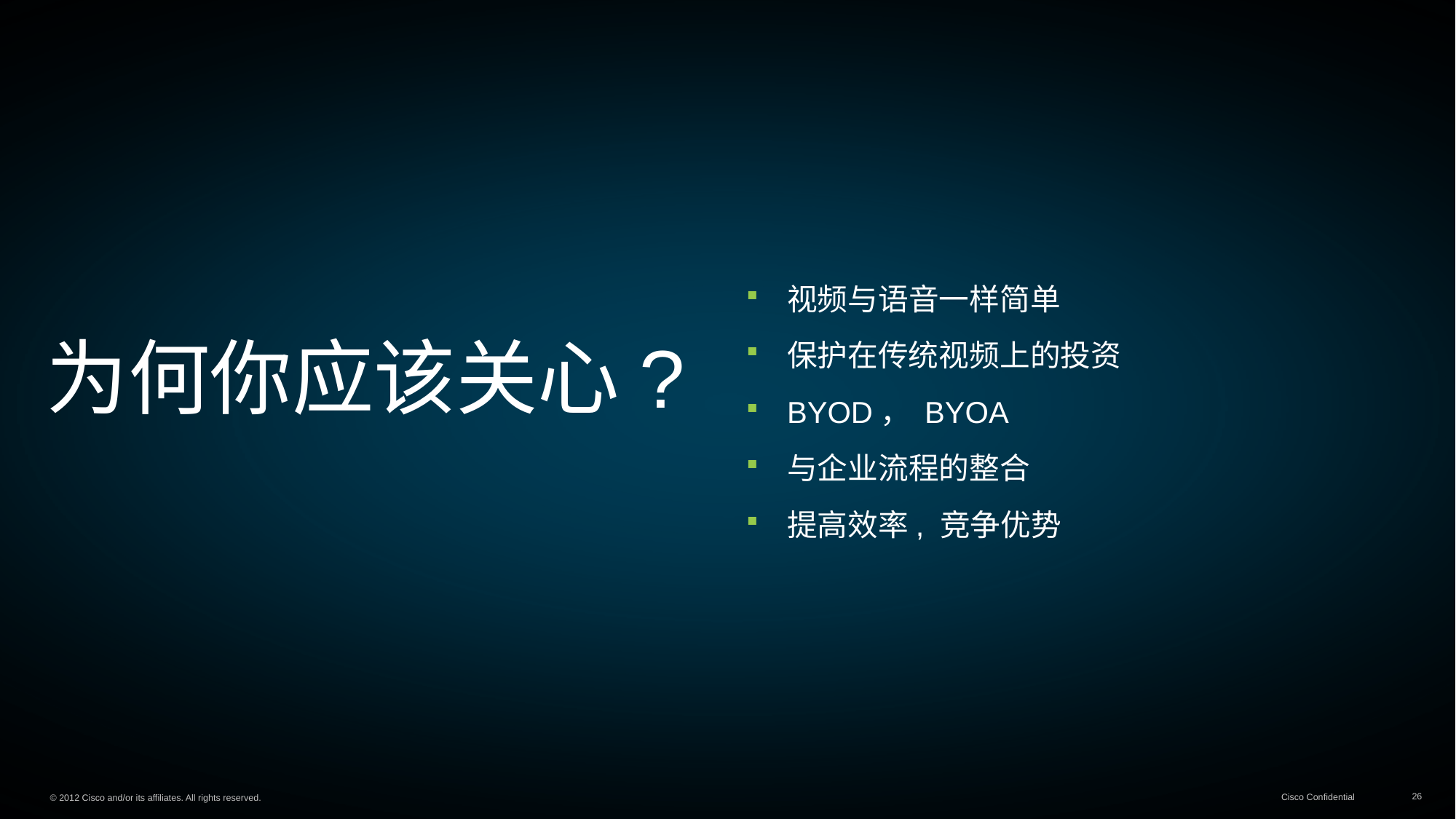

视频与语音一样简单
保护在传统视频上的投资
BYOD， BYOA
与企业流程的整合
提高效率, 竞争优势
# 为何你应该关心?